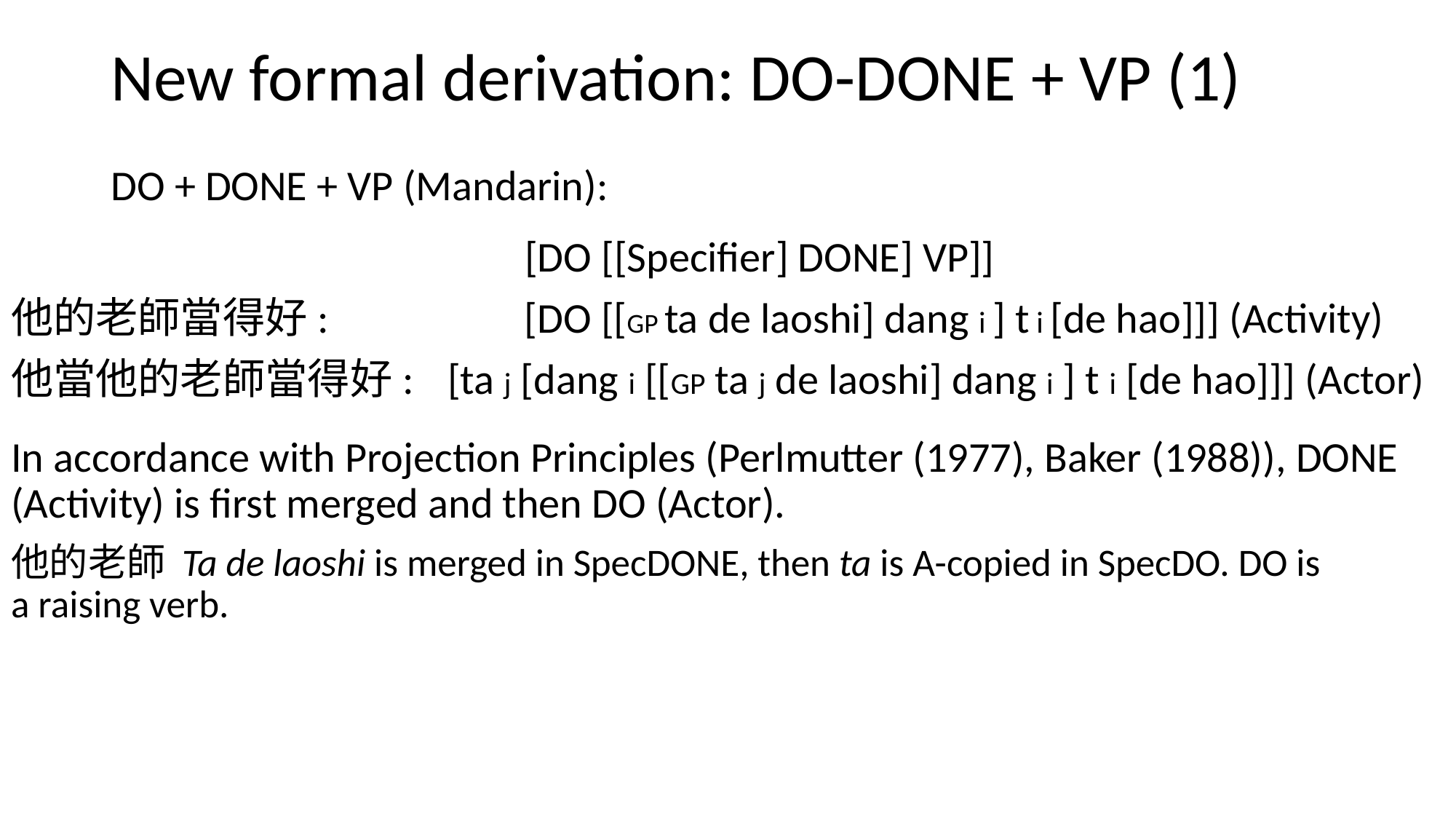

# New formal derivation: DO-DONE + VP (1)
DO + DONE + VP (Mandarin):
				        [DO [[Specifier] DONE] VP]]
他的老師當得好:		        [DO [[GP ta de laoshi] dang i ] t i [de hao]]] (Activity)
他當他的老師當得好:	[ta j [dang i [[GP ta j de laoshi] dang i ] t i [de hao]]] (Actor)

In accordance with Projection Principles (Perlmutter (1977), Baker (1988)), DONE (Activity) is first merged and then DO (Actor).
他的老師 Ta de laoshi is merged in SpecDONE, then ta is A-copied in SpecDO. DO is a raising verb.